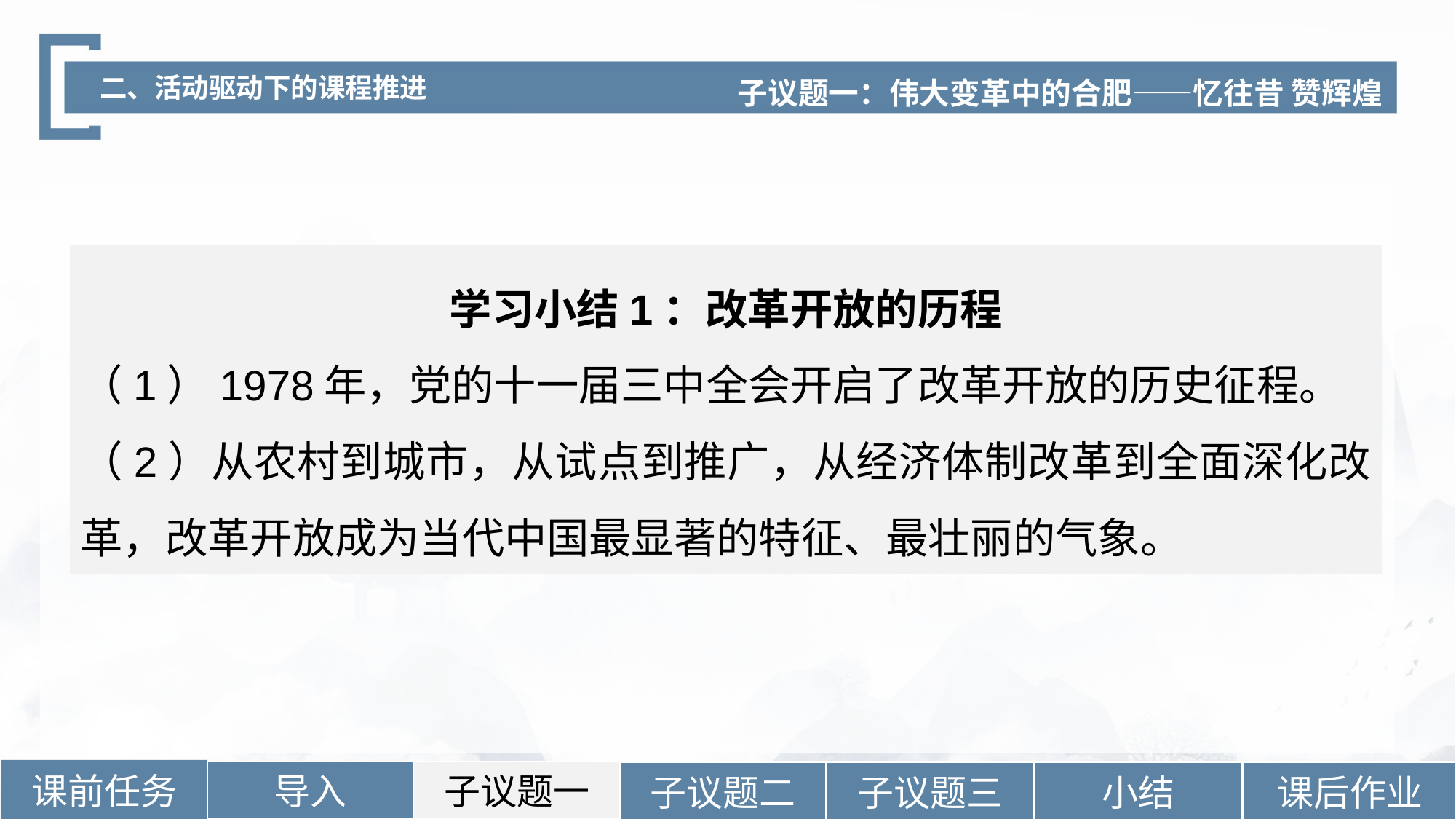

子议题一：伟大变革中的合肥——忆往昔 赞辉煌
二、活动驱动下的课程推进
学习小结1：改革开放的历程
（1）1978年，党的十一届三中全会开启了改革开放的历史征程。
（2）从农村到城市，从试点到推广，从经济体制改革到全面深化改革，改革开放成为当代中国最显著的特征、最壮丽的气象。
课前任务
导入
子议题一
小结
课后作业
子议题二
子议题三